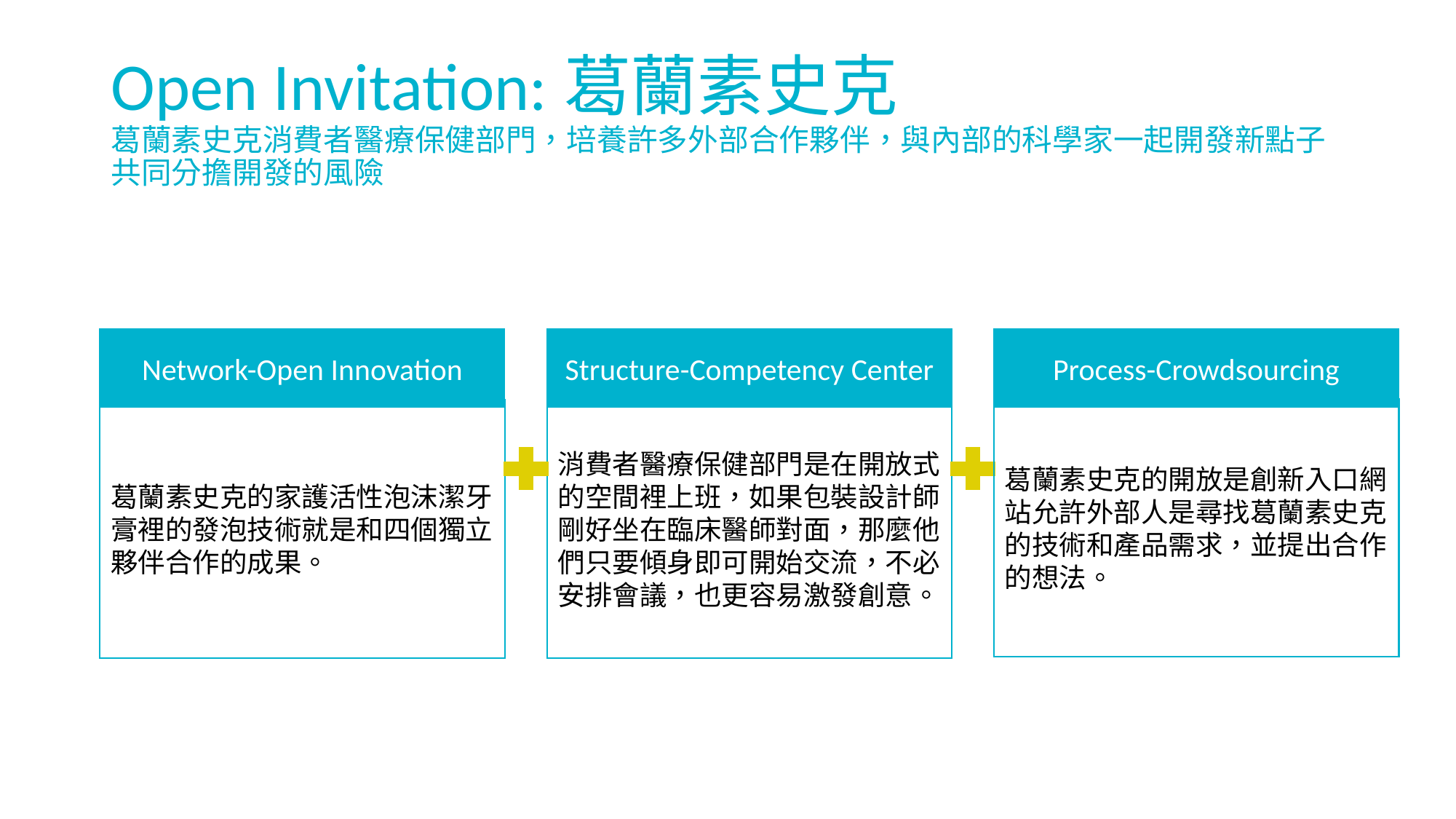

# Open Invitation:葛蘭素史克 葛蘭素史克消費者醫療保健部門，培養許多外部合作夥伴，與內部的科學家一起開發新點子 共同分擔開發的風險
Network-Open Innovation
Structure-Competency Center
Process-Crowdsourcing
葛蘭素史克的開放是創新入口網站允許外部人是尋找葛蘭素史克的技術和產品需求，並提出合作的想法。
葛蘭素史克的家護活性泡沫潔牙膏裡的發泡技術就是和四個獨立夥伴合作的成果。
消費者醫療保健部門是在開放式的空間裡上班，如果包裝設計師剛好坐在臨床醫師對面，那麼他們只要傾身即可開始交流，不必安排會議，也更容易激發創意。